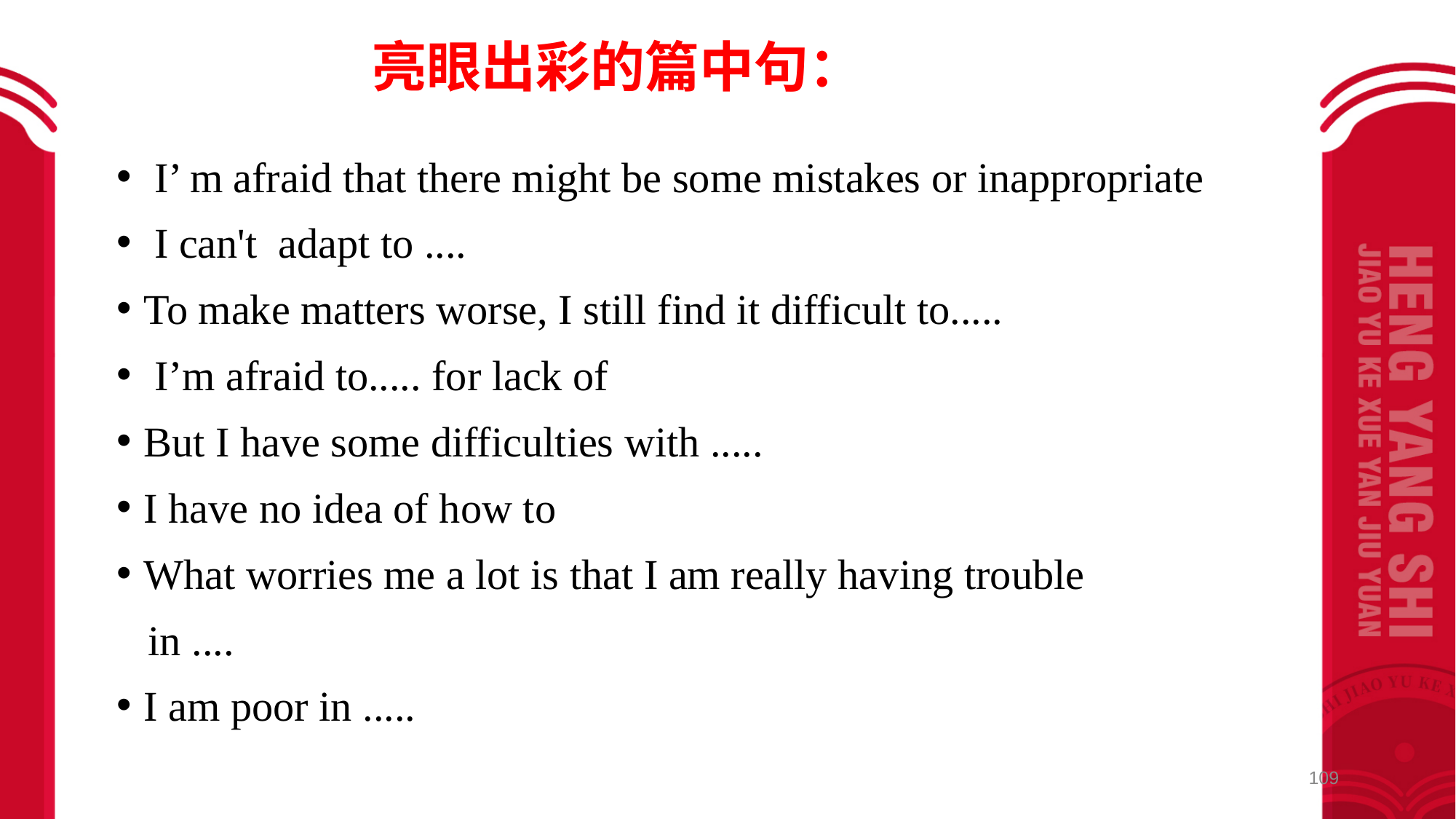

亮眼出彩的篇中句：
 I’ m afraid that there might be some mistakes or inappropriate
 I can't  adapt to ....
To make matters worse, I still find it difficult to.....
 I’m afraid to..... for lack of
But I have some difficulties with .....
I have no idea of how to
What worries me a lot is that I am really having trouble
   in ....
I am poor in .....
109